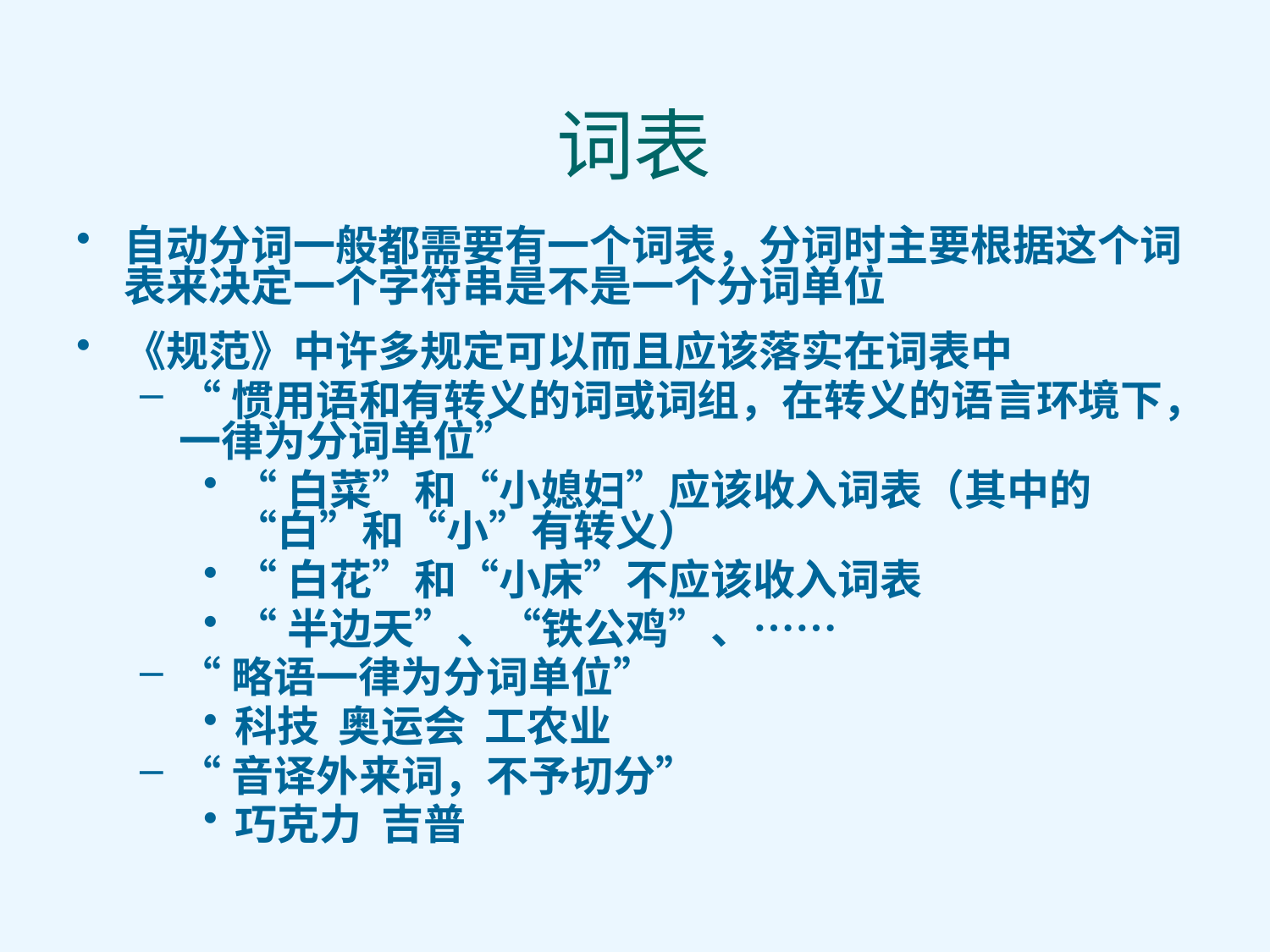

# 词表
自动分词一般都需要有一个词表，分词时主要根据这个词表来决定一个字符串是不是一个分词单位

《规范》中许多规定可以而且应该落实在词表中
“惯用语和有转义的词或词组，在转义的语言环境下，一律为分词单位”
“白菜”和“小媳妇”应该收入词表（其中的“白”和“小”有转义）
“白花”和“小床”不应该收入词表
“半边天”、“铁公鸡”、……
“略语一律为分词单位”
科技  奥运会  工农业
“音译外来词，不予切分”
巧克力  吉普